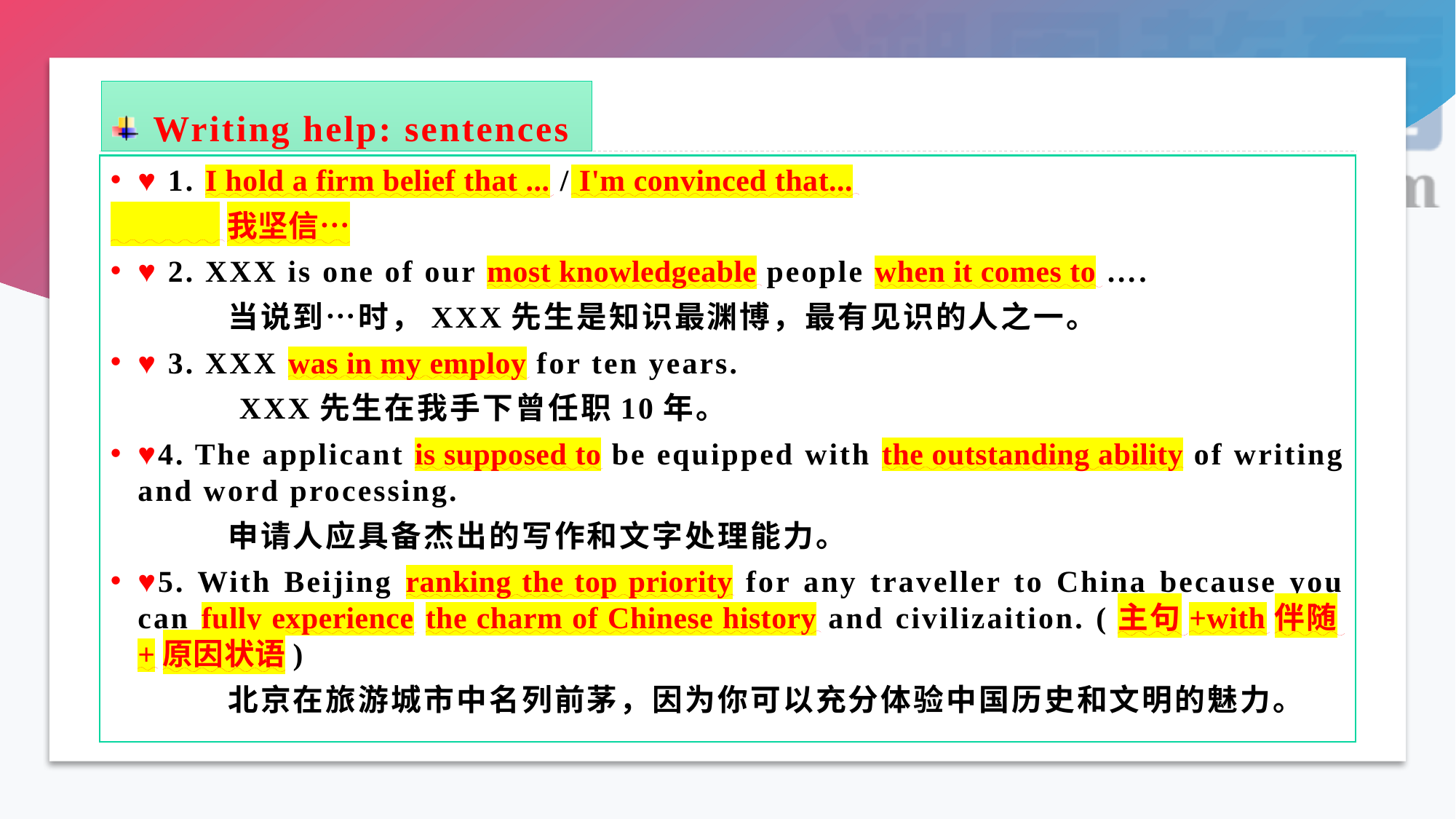

# Writing help: sentences
♥ 1. I hold a firm belief that ... / I'm convinced that...
               我坚信…
♥ 2. XXX is one of our most knowledgeable people when it comes to ….
            当说到…时，XXX先生是知识最渊博，最有见识的人之一。
♥ 3. XXX was in my employ for ten years.
             XXX先生在我手下曾任职10年。
♥4. The applicant is supposed to be equipped with the outstanding ability of writing and word processing.
            申请人应具备杰出的写作和文字处理能力。
♥5. With Beijing ranking the top priority for any traveller to China because you can fully experience the charm of Chinese history and civilizaition. (主句+with伴随+原因状语)
            北京在旅游城市中名列前茅，因为你可以充分体验中国历史和文明的魅力。